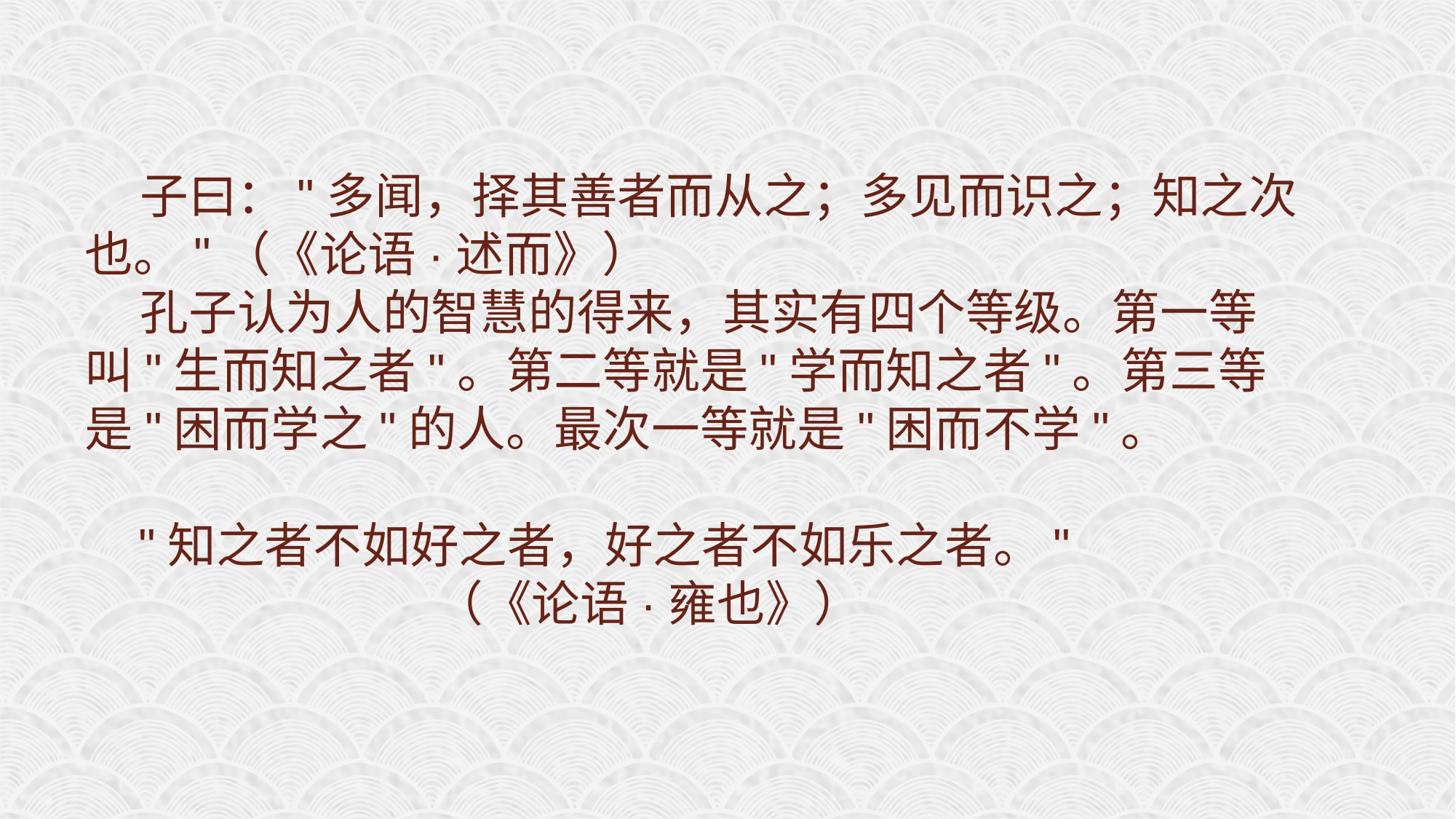

子曰："多闻，择其善者而从之；多见而识之；知之次也。"（《论语·述而》）
    孔子认为人的智慧的得来，其实有四个等级。第一等叫"生而知之者"。第二等就是"学而知之者"。第三等是"困而学之"的人。最次一等就是"困而不学"。

    "知之者不如好之者，好之者不如乐之者。"
                               （《论语·雍也》）